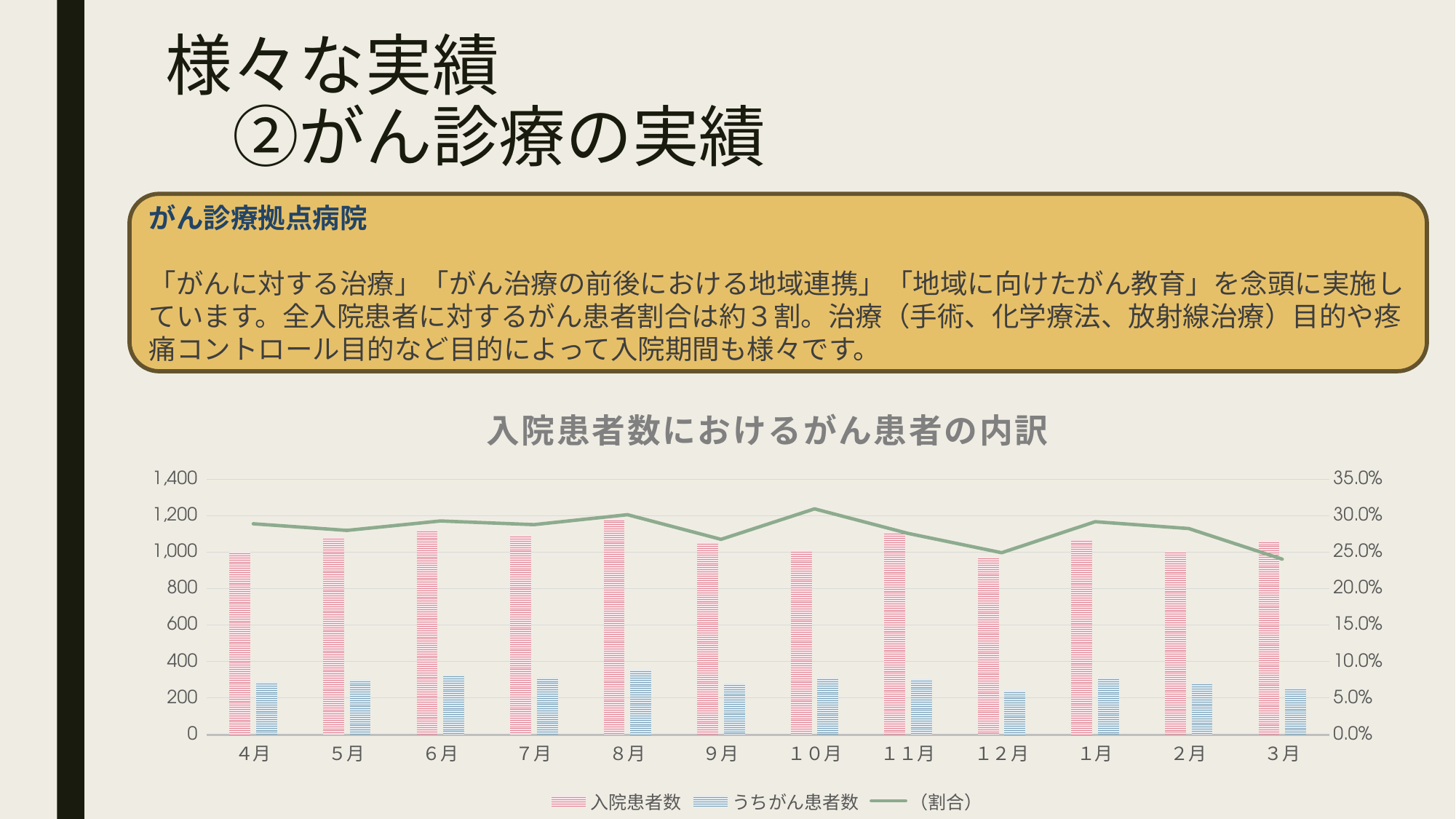

# 様々な実績 　②がん診療の実績
がん診療拠点病院

「がんに対する治療」「がん治療の前後における地域連携」「地域に向けたがん教育」を念頭に実施しています。全入院患者に対するがん患者割合は約３割。治療（手術、化学療法、放射線治療）目的や疼痛コントロール目的など目的によって入院期間も様々です。

### Chart: 入院患者数におけるがん患者の内訳

| Category | 入院患者数 | うちがん患者数 | （割合） |
|---|---|---|---|
| ４月 | 1004.0 | 290.0 | 0.28884462151394424 |
| ５月 | 1083.0 | 303.0 | 0.27977839335180055 |
| ６月 | 1124.0 | 329.0 | 0.29270462633451955 |
| ７月 | 1095.0 | 315.0 | 0.2876712328767123 |
| ８月 | 1185.0 | 357.0 | 0.3012658227848101 |
| ９月 | 1054.0 | 282.0 | 0.2675521821631879 |
| １０月 | 1012.0 | 313.0 | 0.3092885375494071 |
| １１月 | 1110.0 | 306.0 | 0.2756756756756757 |
| １２月 | 975.0 | 243.0 | 0.24923076923076923 |
| １月 | 1073.0 | 313.0 | 0.2917054986020503 |
| ２月 | 1006.0 | 284.0 | 0.2823061630218688 |
| ３月 | 1065.0 | 256.0 | 0.2403755868544601 |